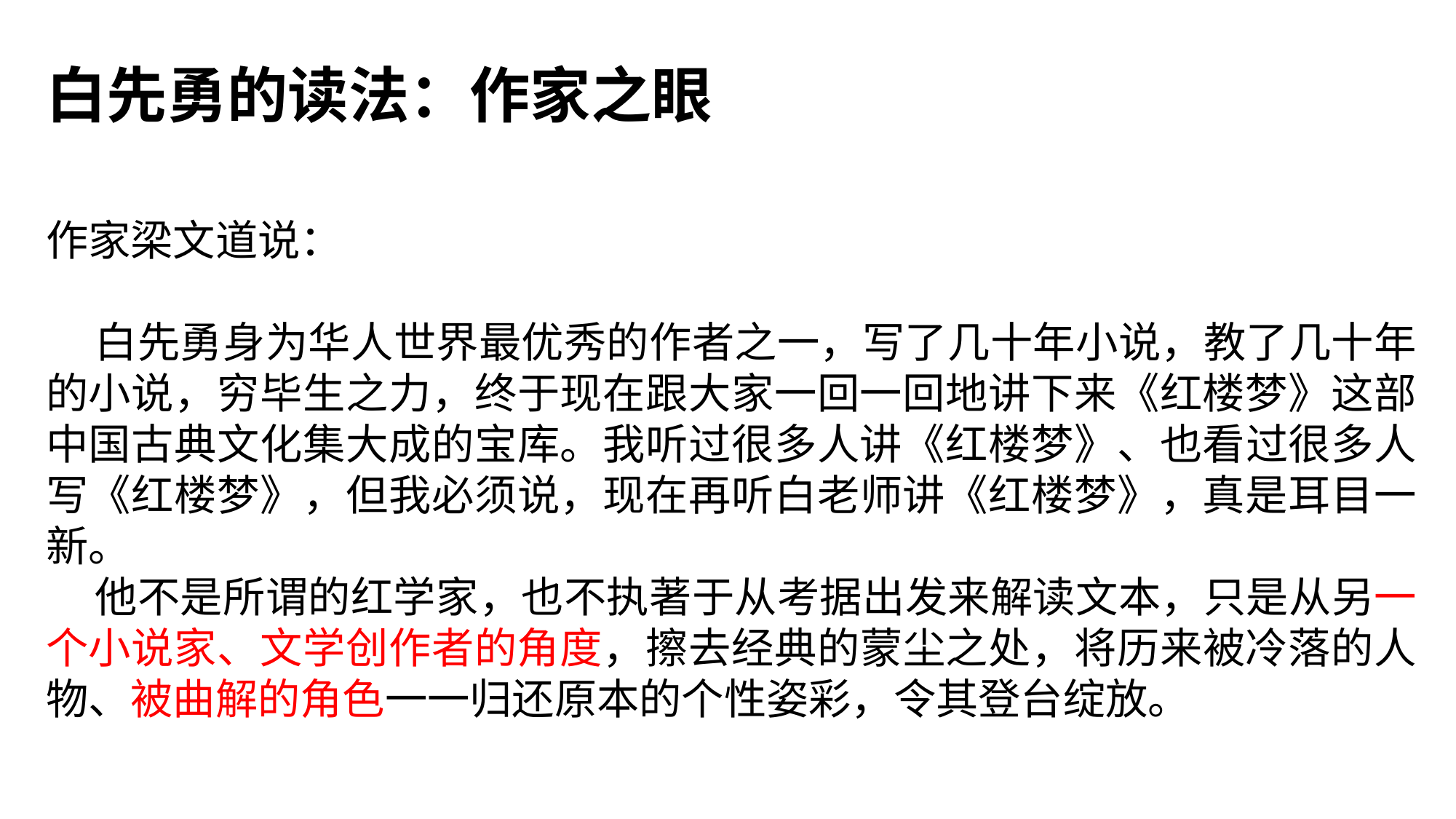

白先勇的读法：作家之眼

作家梁文道说：

    白先勇身为华人世界最优秀的作者之一，写了几十年小说，教了几十年的小说，穷毕生之力，终于现在跟大家一回一回地讲下来《红楼梦》这部中国古典文化集大成的宝库。我听过很多人讲《红楼梦》、也看过很多人写《红楼梦》，但我必须说，现在再听白老师讲《红楼梦》，真是耳目一新。
    他不是所谓的红学家，也不执著于从考据出发来解读文本，只是从另一个小说家、文学创作者的角度，擦去经典的蒙尘之处，将历来被冷落的人物、被曲解的角色一一归还原本的个性姿彩，令其登台绽放。